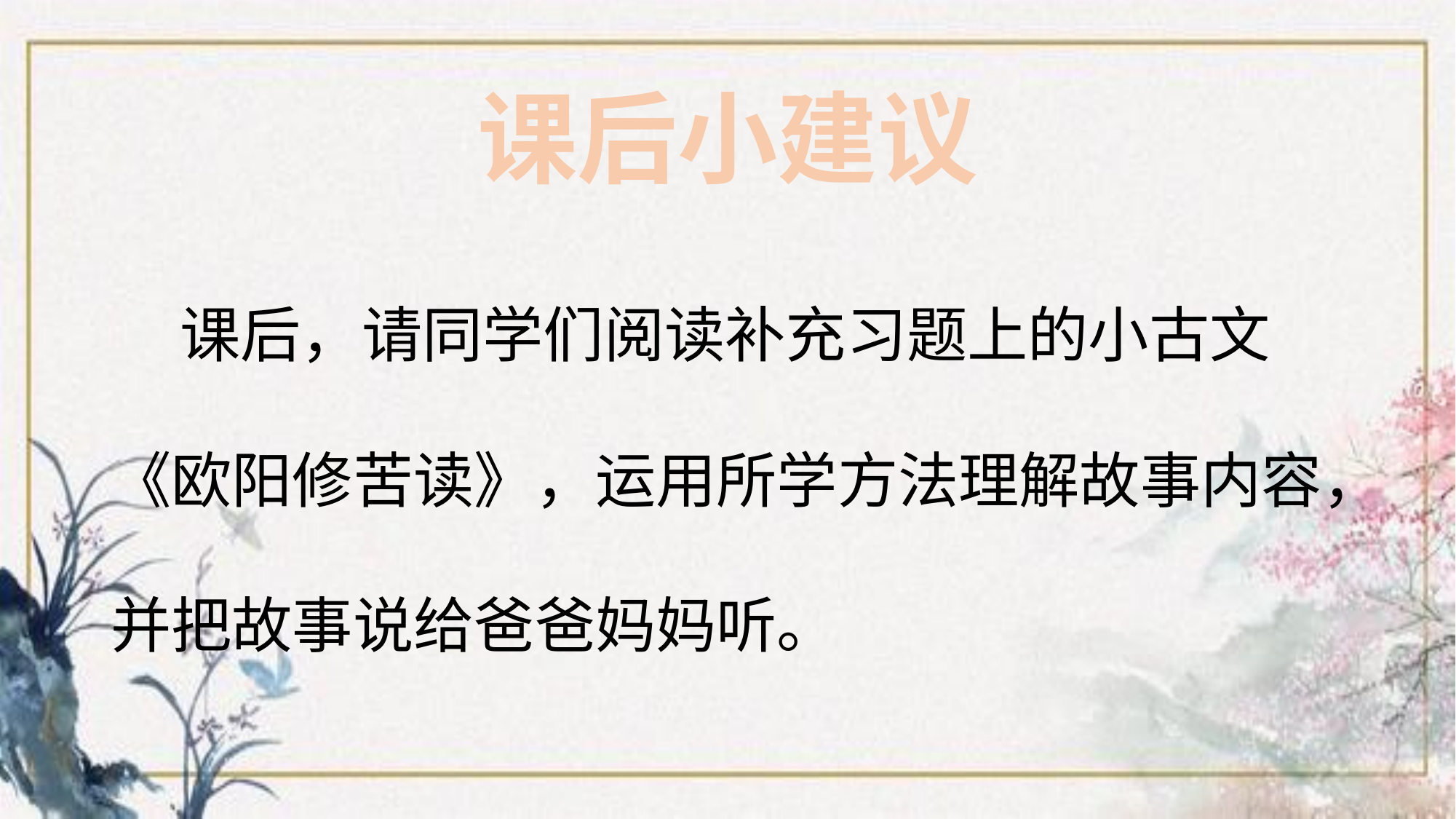

课后小建议
    课后，请同学们阅读补充习题上的小古文《欧阳修苦读》，运用所学方法理解故事内容，并把故事说给爸爸妈妈听。